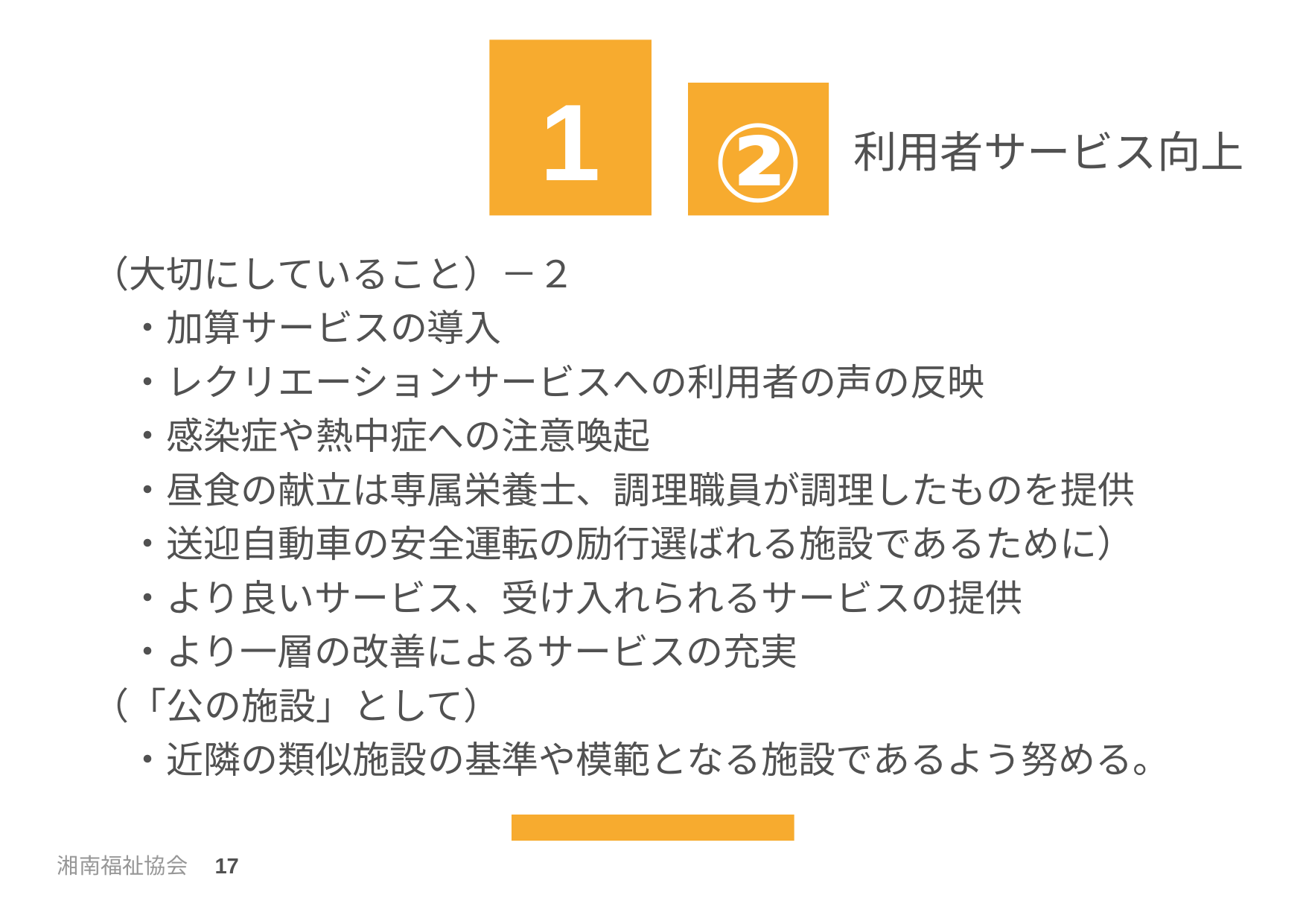

1
②
利用者サービス向上
（大切にしていること）－２
　・加算サービスの導入
　・レクリエーションサービスへの利用者の声の反映
　・感染症や熱中症への注意喚起
　・昼食の献立は専属栄養士、調理職員が調理したものを提供
　・送迎自動車の安全運転の励行選ばれる施設であるために）
　・より良いサービス、受け入れられるサービスの提供
　・より一層の改善によるサービスの充実
（「公の施設」として）
　・近隣の類似施設の基準や模範となる施設であるよう努める。

湘南福祉協会　17